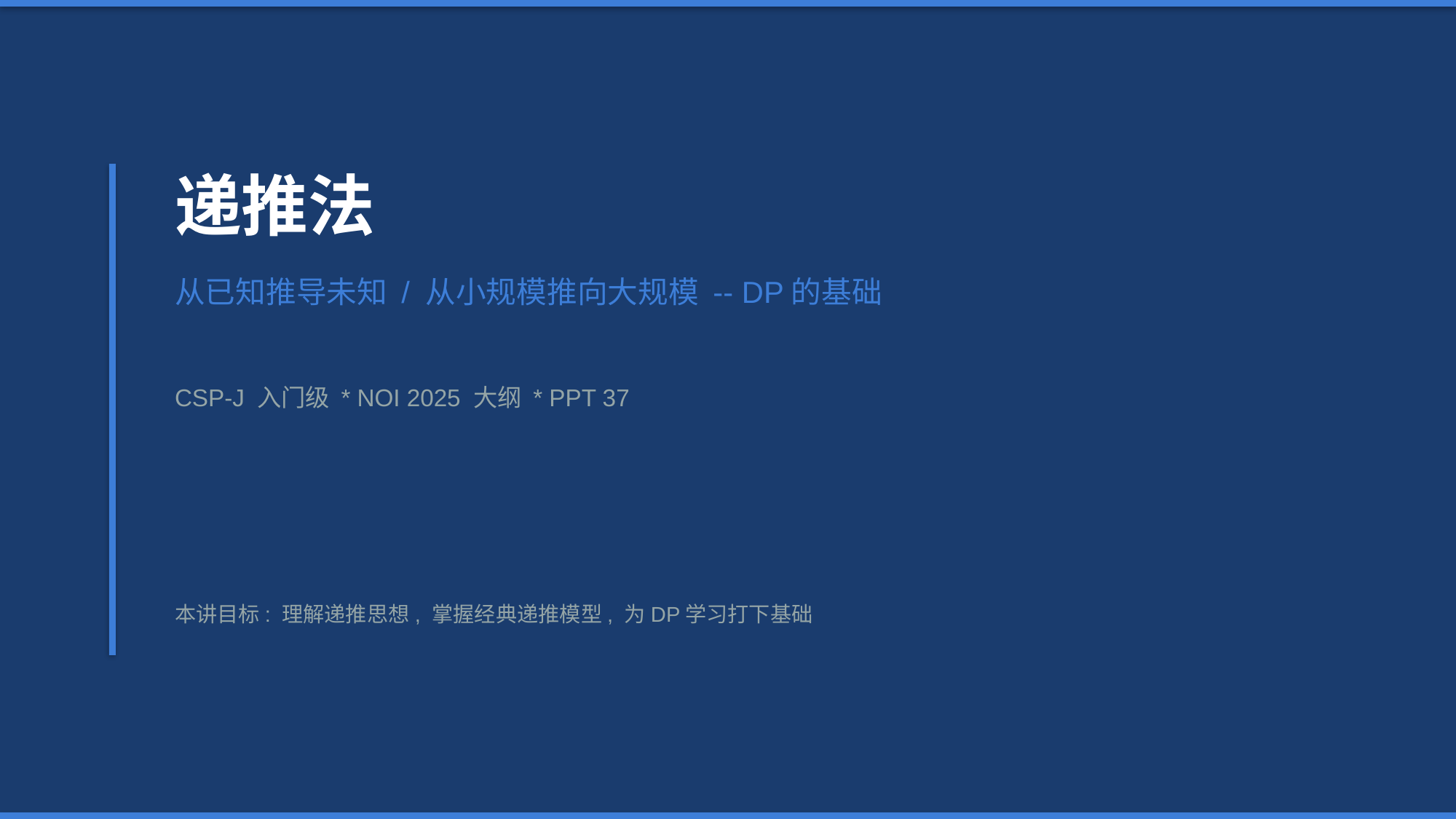

递推法
从已知推导未知 / 从小规模推向大规模 -- DP的基础
CSP-J 入门级 * NOI 2025 大纲 * PPT 37
本讲目标: 理解递推思想, 掌握经典递推模型, 为DP学习打下基础